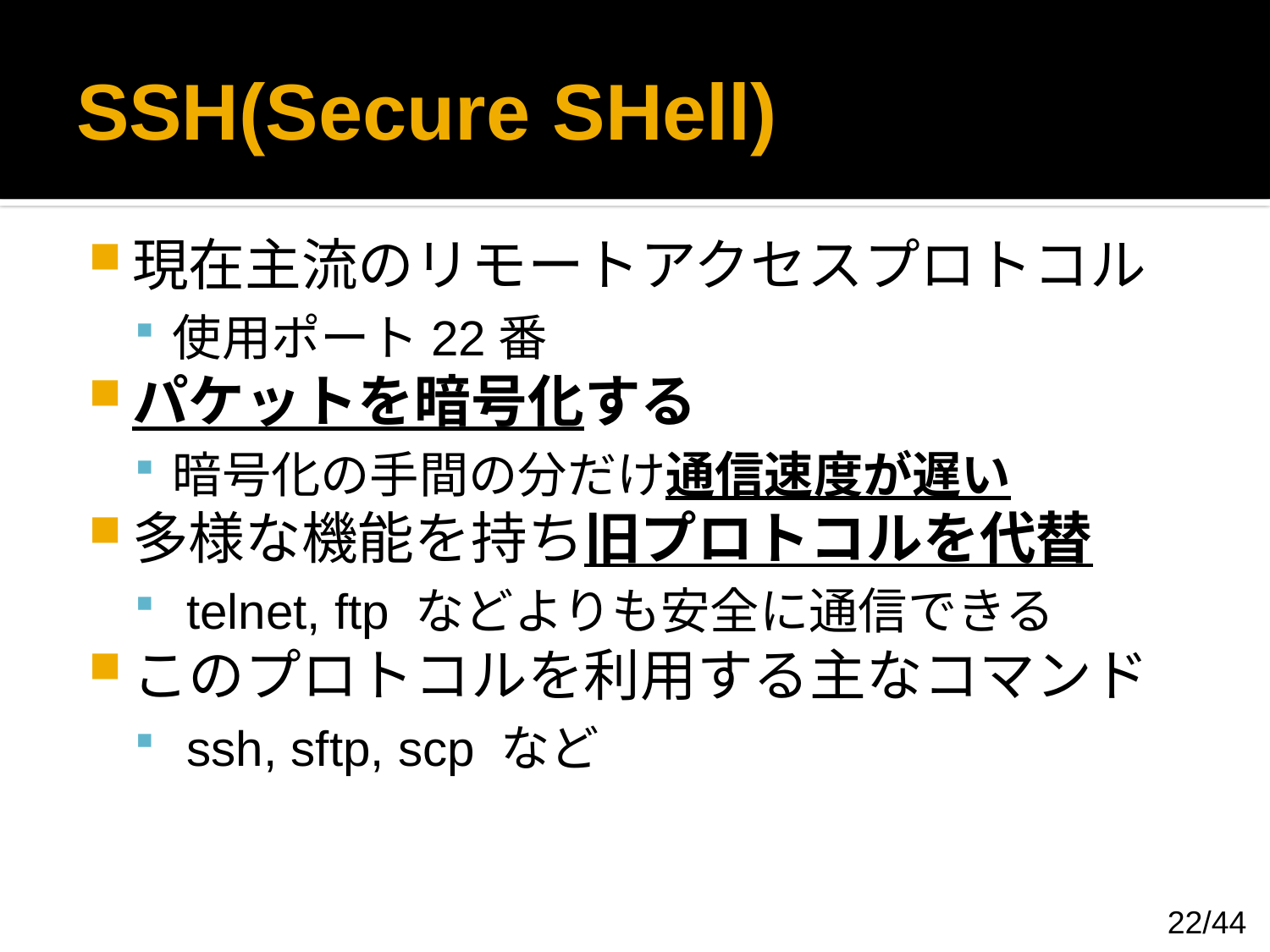

# SSH(Secure SHell)
現在主流のリモートアクセスプロトコル
使用ポート22番
パケットを暗号化する
暗号化の手間の分だけ通信速度が遅い
多様な機能を持ち旧プロトコルを代替
 telnet, ftp などよりも安全に通信できる
このプロトコルを利用する主なコマンド
 ssh, sftp, scp など